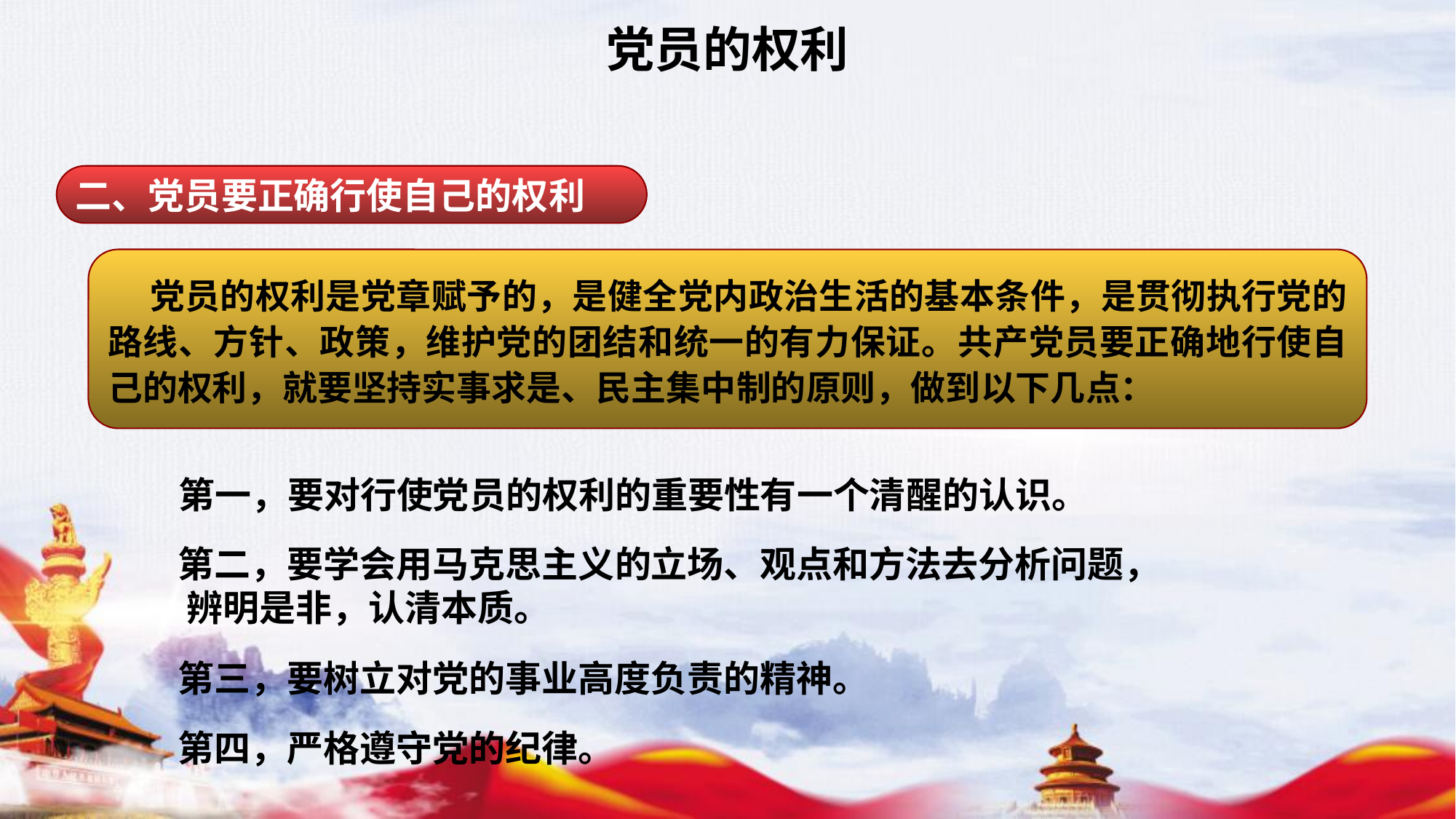

党员的权利
二、党员要正确行使自己的权利
    党员的权利是党章赋予的，是健全党内政治生活的基本条件，是贯彻执行党的路线、方针、政策，维护党的团结和统一的有力保证。共产党员要正确地行使自己的权利，就要坚持实事求是、民主集中制的原则，做到以下几点：
第一，要对行使党员的权利的重要性有一个清醒的认识。
第二，要学会用马克思主义的立场、观点和方法去分析问题，                   辨明是非，认清本质。
第三，要树立对党的事业高度负责的精神。
第四，严格遵守党的纪律。